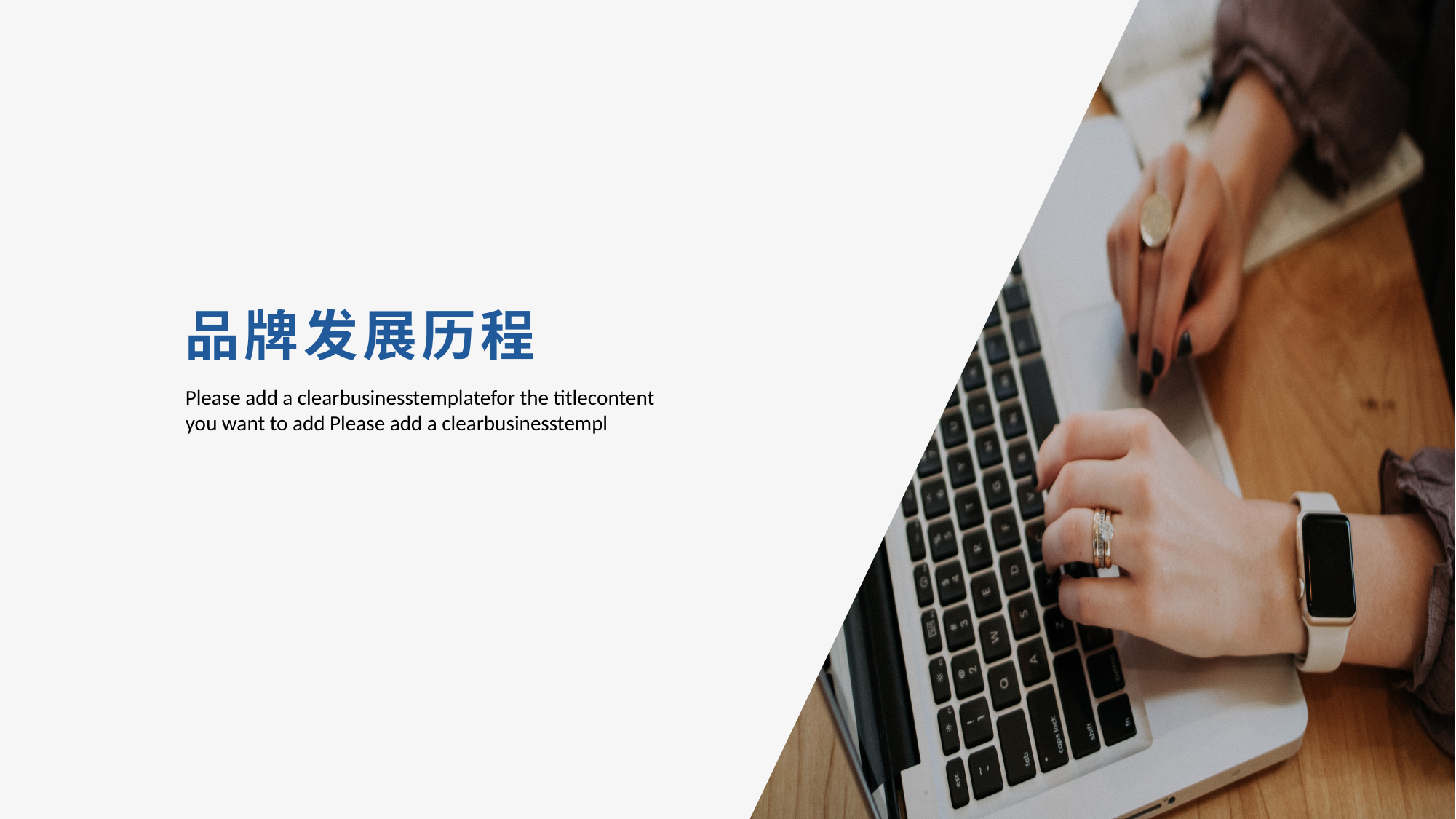

品牌发展历程
Please add a clearbusinesstemplatefor the titlecontent you want to add Please add a clearbusinesstempl